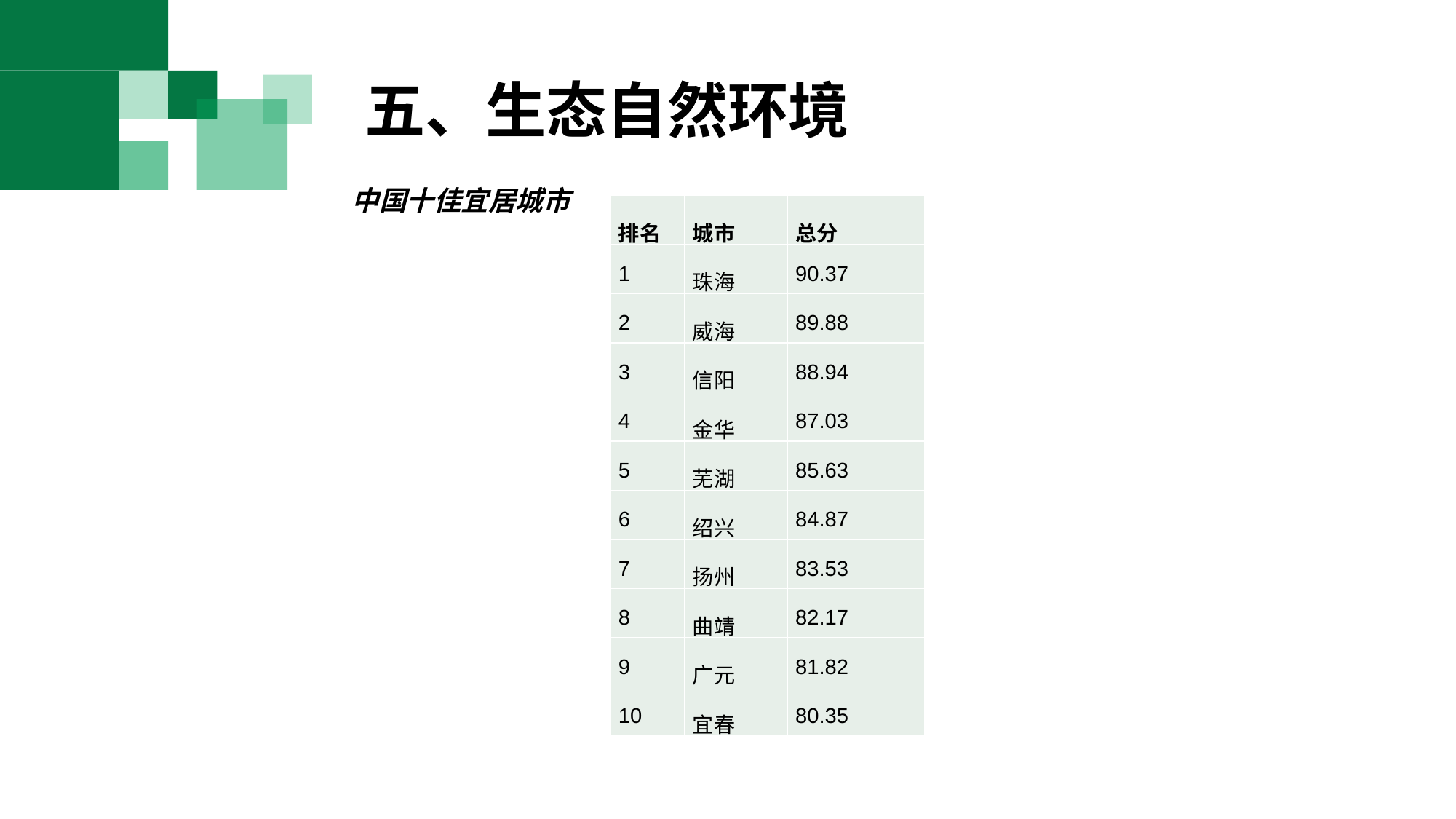

五、生态自然环境
中国十佳宜居城市

| 排名 | 城市 | 总分 |
| --- | --- | --- |
| 1 | 珠海 | 90.37 |
| 2 | 威海 | 89.88 |
| 3 | 信阳 | 88.94 |
| 4 | 金华 | 87.03 |
| 5 | 芜湖 | 85.63 |
| 6 | 绍兴 | 84.87 |
| 7 | 扬州 | 83.53 |
| 8 | 曲靖 | 82.17 |
| 9 | 广元 | 81.82 |
| 10 | 宜春 | 80.35 |